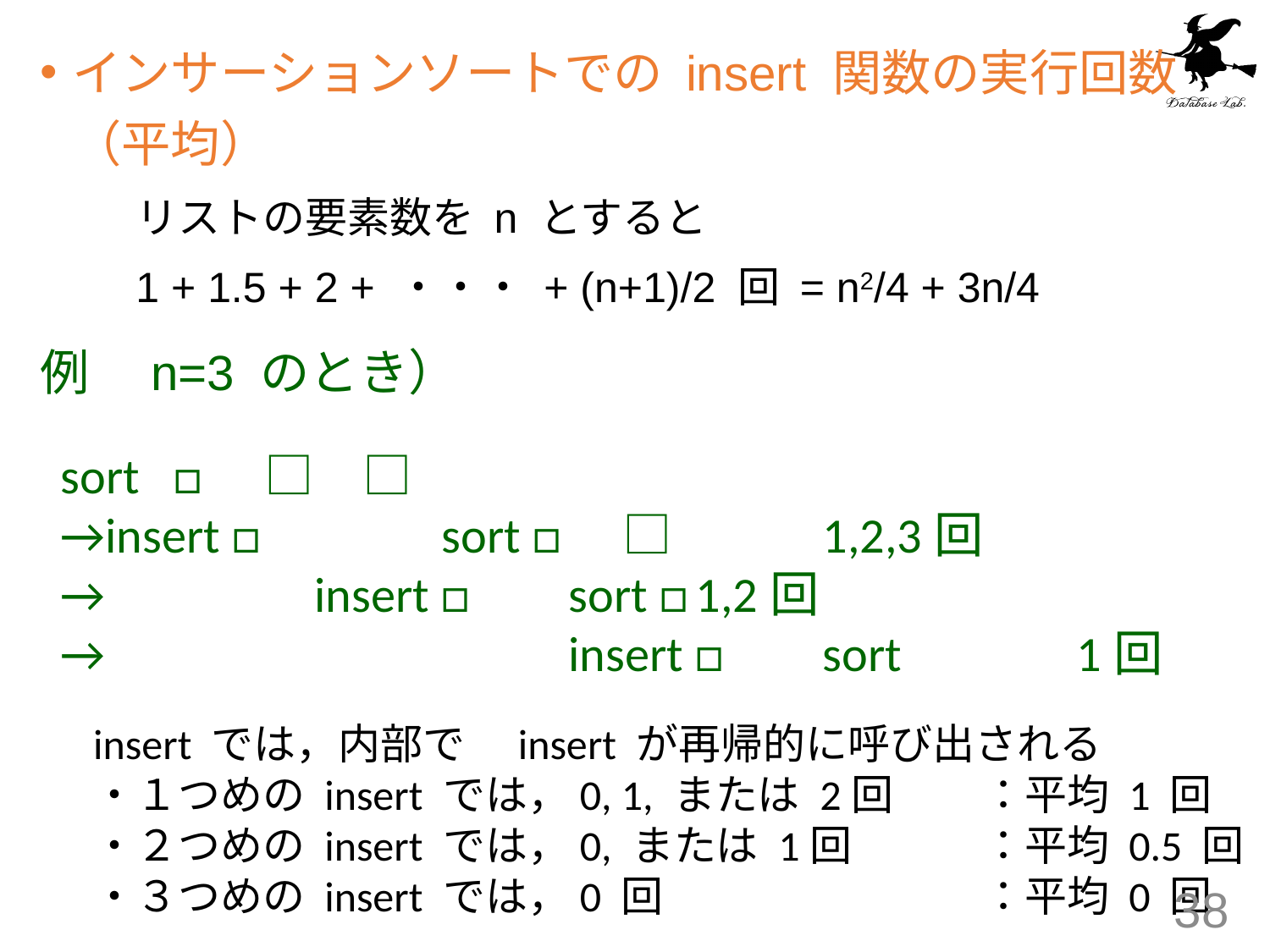

インサーションソートでの insert 関数の実行回数（平均）
	リストの要素数を n とすると
	1 + 1.5 + 2 + ・・・ + (n+1)/2 回 = n2/4 + 3n/4
例　n=3 のとき）
sort   □　□　□
→insert □　	sort □　□		1,2,3回
→ 		insert □　	sort □	1,2回
→ 				insert □	sort		1回
insert では，内部で　insert が再帰的に呼び出される
・１つめの insert では，0, 1, または 2回	：平均 1 回
・２つめの insert では，0, または 1回		：平均 0.5 回
・３つめの insert では，0 回			：平均 0 回
38